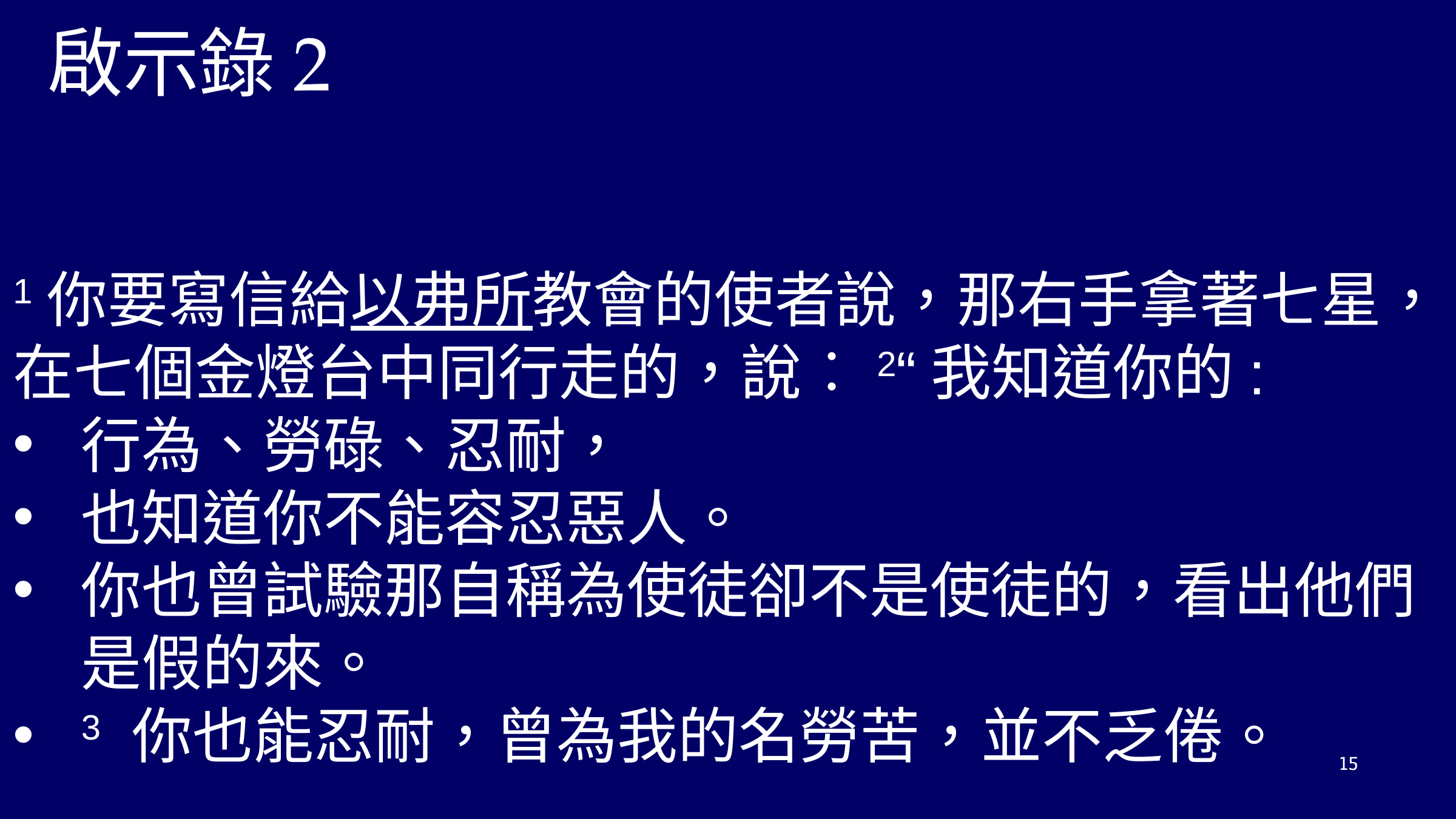

啟示錄2
1你要寫信給以弗所教會的使者說，那右手拿著七星，在七個金燈台中同行走的，說︰2“我知道你的:
行為、勞碌、忍耐，
也知道你不能容忍惡人。
你也曾試驗那自稱為使徒卻不是使徒的，看出他們是假的來。
3 你也能忍耐，曾為我的名勞苦，並不乏倦。
15